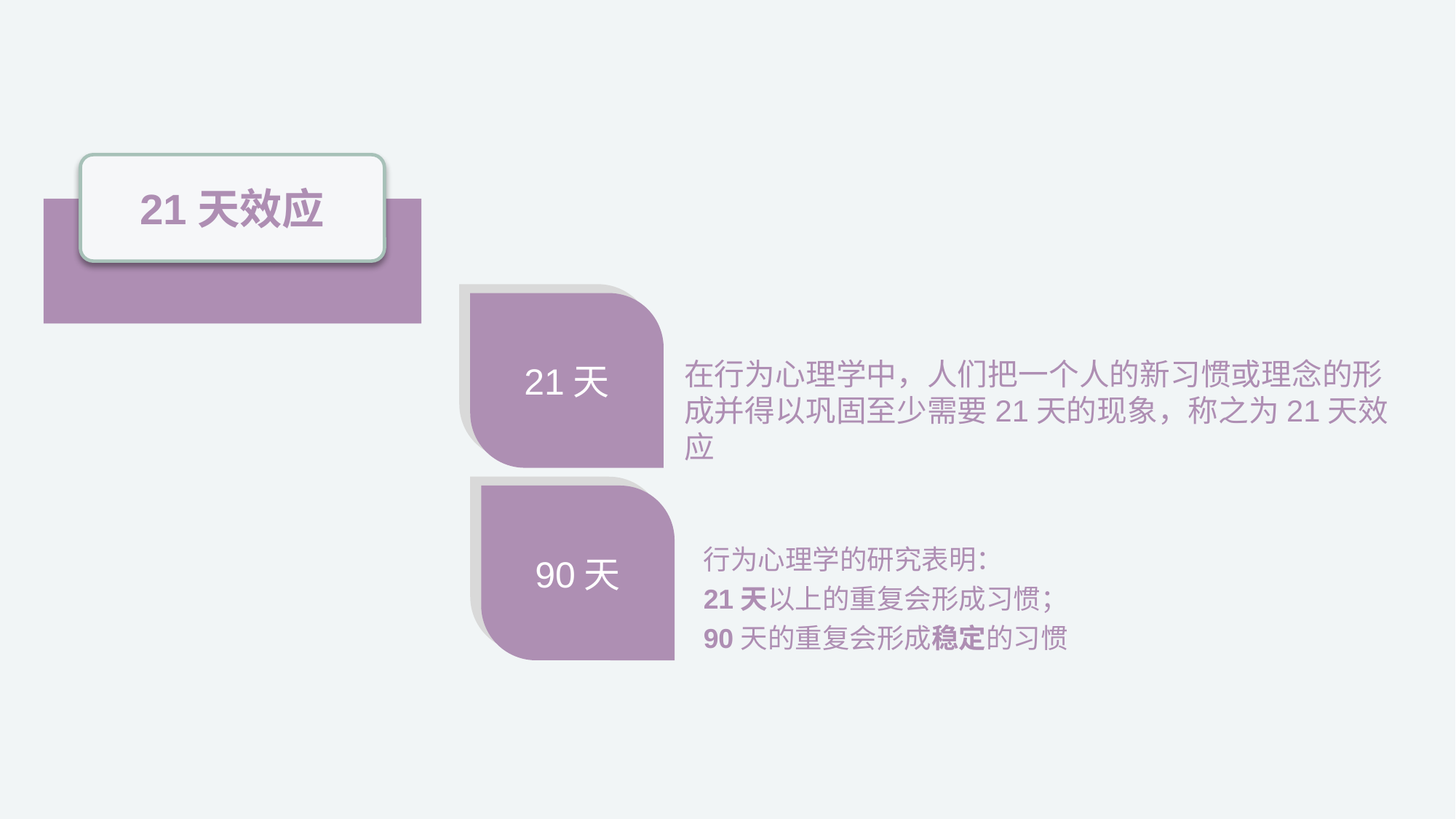

21天效应

21天
在行为心理学中，人们把一个人的新习惯或理念的形成并得以巩固至少需要21天的现象，称之为21天效应

90天
行为心理学的研究表明：
21天以上的重复会形成习惯；
90天的重复会形成稳定的习惯